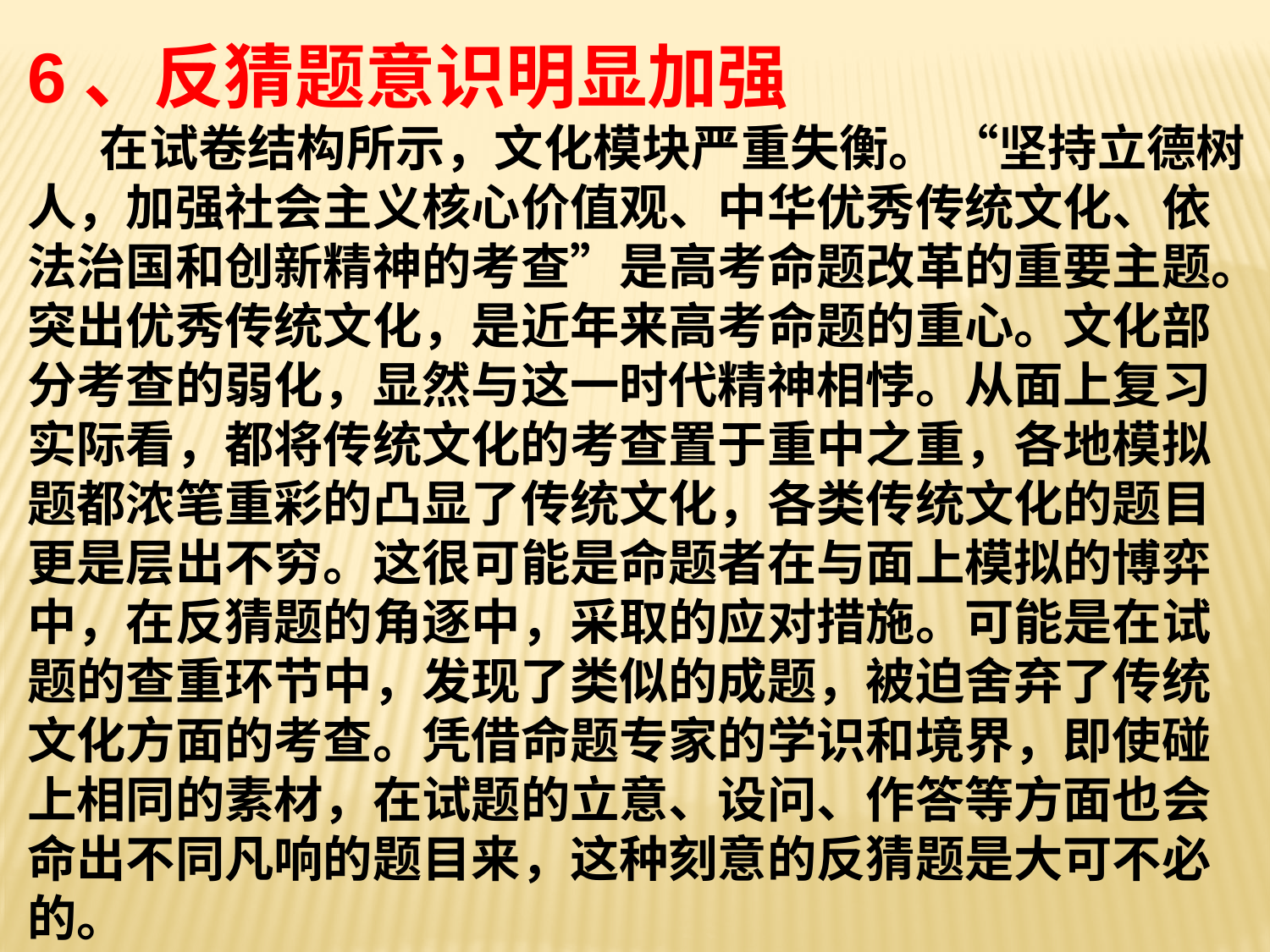

6、反猜题意识明显加强
         在试卷结构所示，文化模块严重失衡。 “坚持立德树人，加强社会主义核心价值观、中华优秀传统文化、依法治国和创新精神的考查”是高考命题改革的重要主题。突出优秀传统文化，是近年来高考命题的重心。文化部分考查的弱化，显然与这一时代精神相悖。从面上复习实际看，都将传统文化的考查置于重中之重，各地模拟题都浓笔重彩的凸显了传统文化，各类传统文化的题目更是层出不穷。这很可能是命题者在与面上模拟的博弈中，在反猜题的角逐中，采取的应对措施。可能是在试题的查重环节中，发现了类似的成题，被迫舍弃了传统文化方面的考查。凭借命题专家的学识和境界，即使碰上相同的素材，在试题的立意、设问、作答等方面也会命出不同凡响的题目来，这种刻意的反猜题是大可不必的。